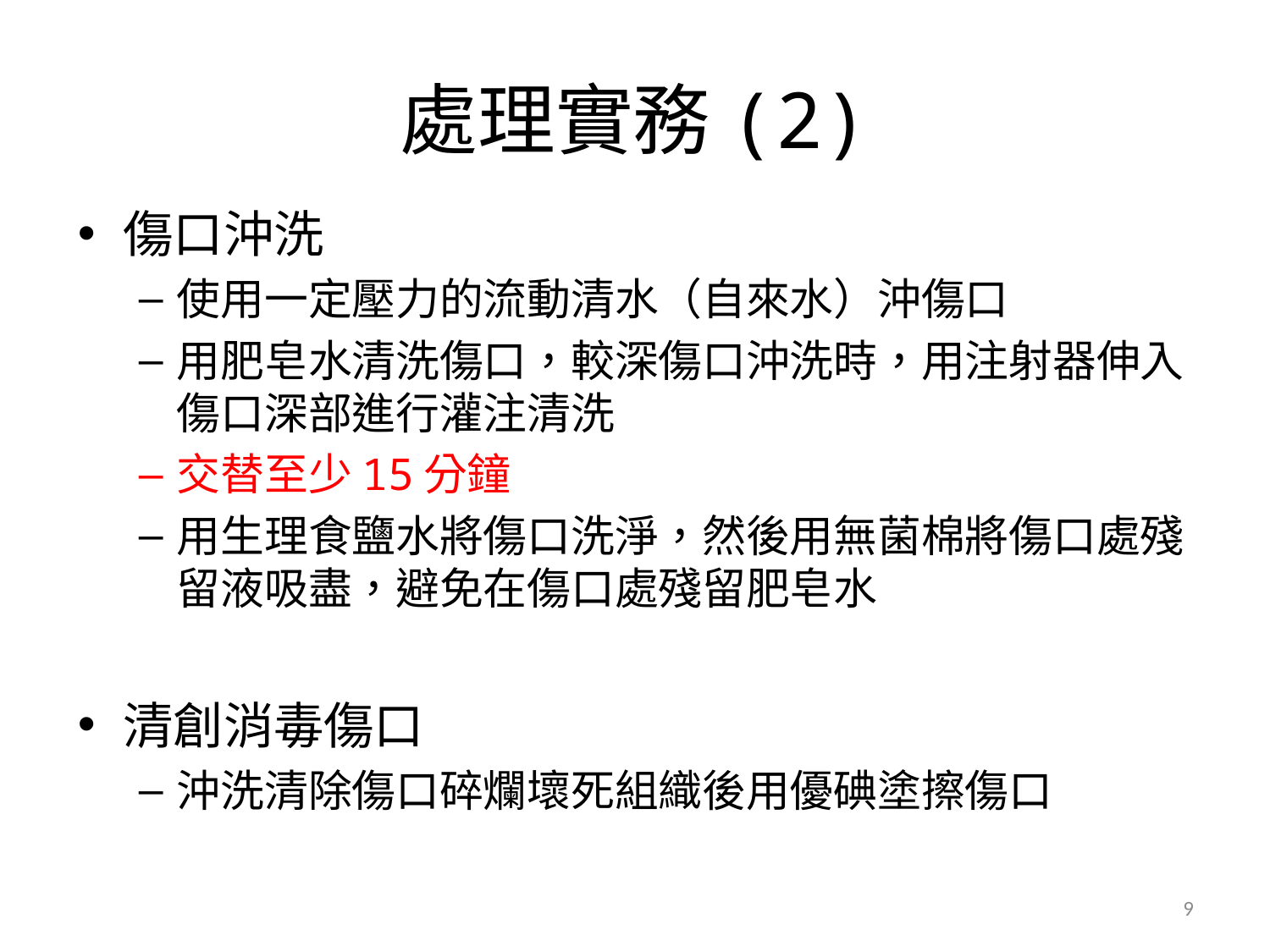

# 處理實務(2)
傷口沖洗
使用一定壓力的流動清水（自來水）沖傷口
用肥皂水清洗傷口，較深傷口沖洗時，用注射器伸入傷口深部進行灌注清洗
交替至少15分鐘
用生理食鹽水將傷口洗淨，然後用無菌棉將傷口處殘留液吸盡，避免在傷口處殘留肥皂水

清創消毒傷口
沖洗清除傷口碎爛壞死組織後用優碘塗擦傷口
9